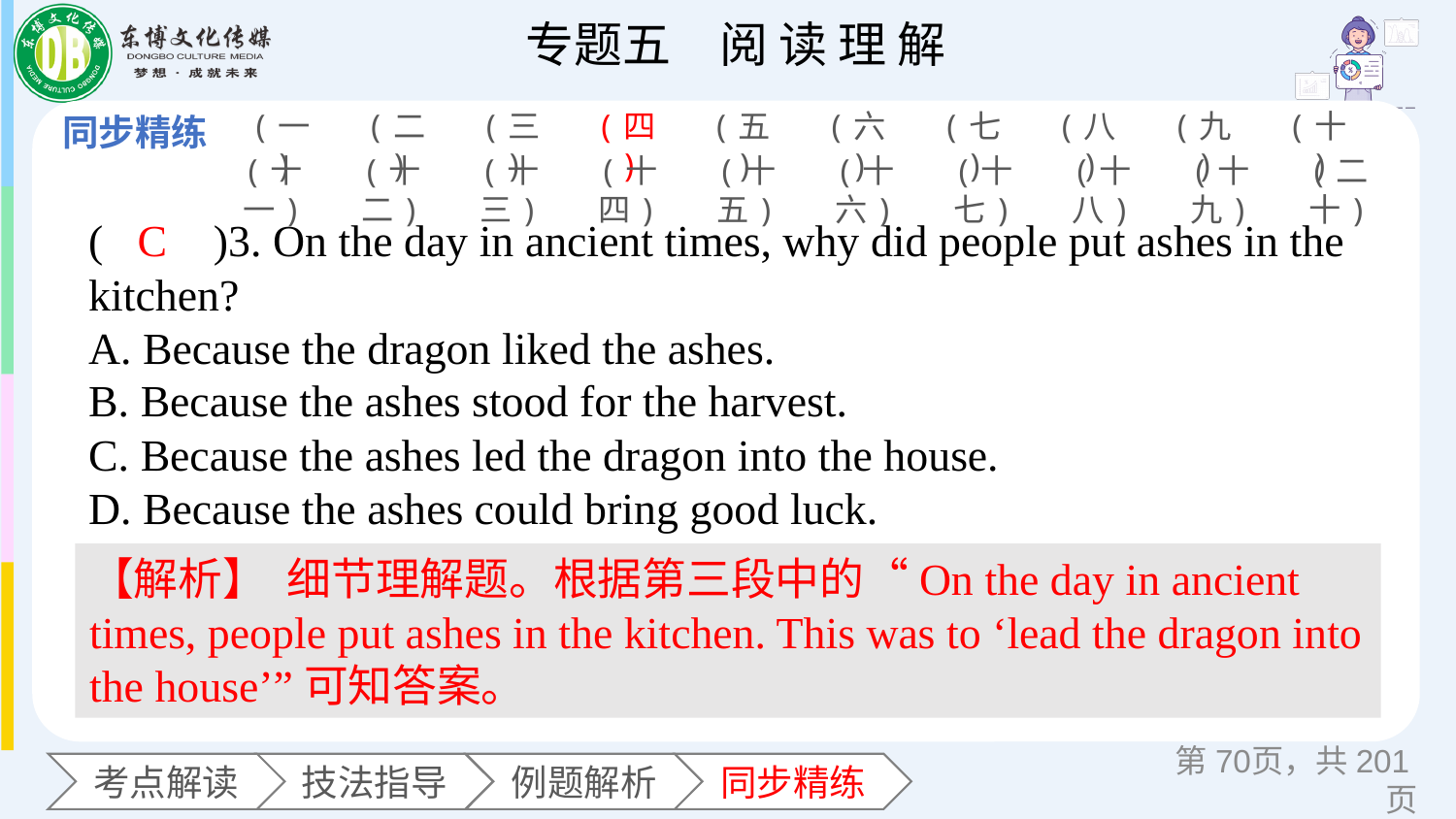

(一)
(二)
(三)
(四)
(五)
(六)
(七)
(八)
(九)
(十)
(十一)
(十二)
(十三)
(十四)
(十五)
(十六)
(十七)
(十八)
(十九)
(二十)
(　　)3. On the day in ancient times, why did people put ashes in the kitchen?
A. Because the dragon liked the ashes.
B. Because the ashes stood for the harvest.
C. Because the ashes led the dragon into the house.
D. Because the ashes could bring good luck.
C
【解析】  细节理解题。根据第三段中的“On the day in ancient times, people put ashes in the kitchen. This was to ‘lead the dragon into the house’”可知答案。
第70页，共201页